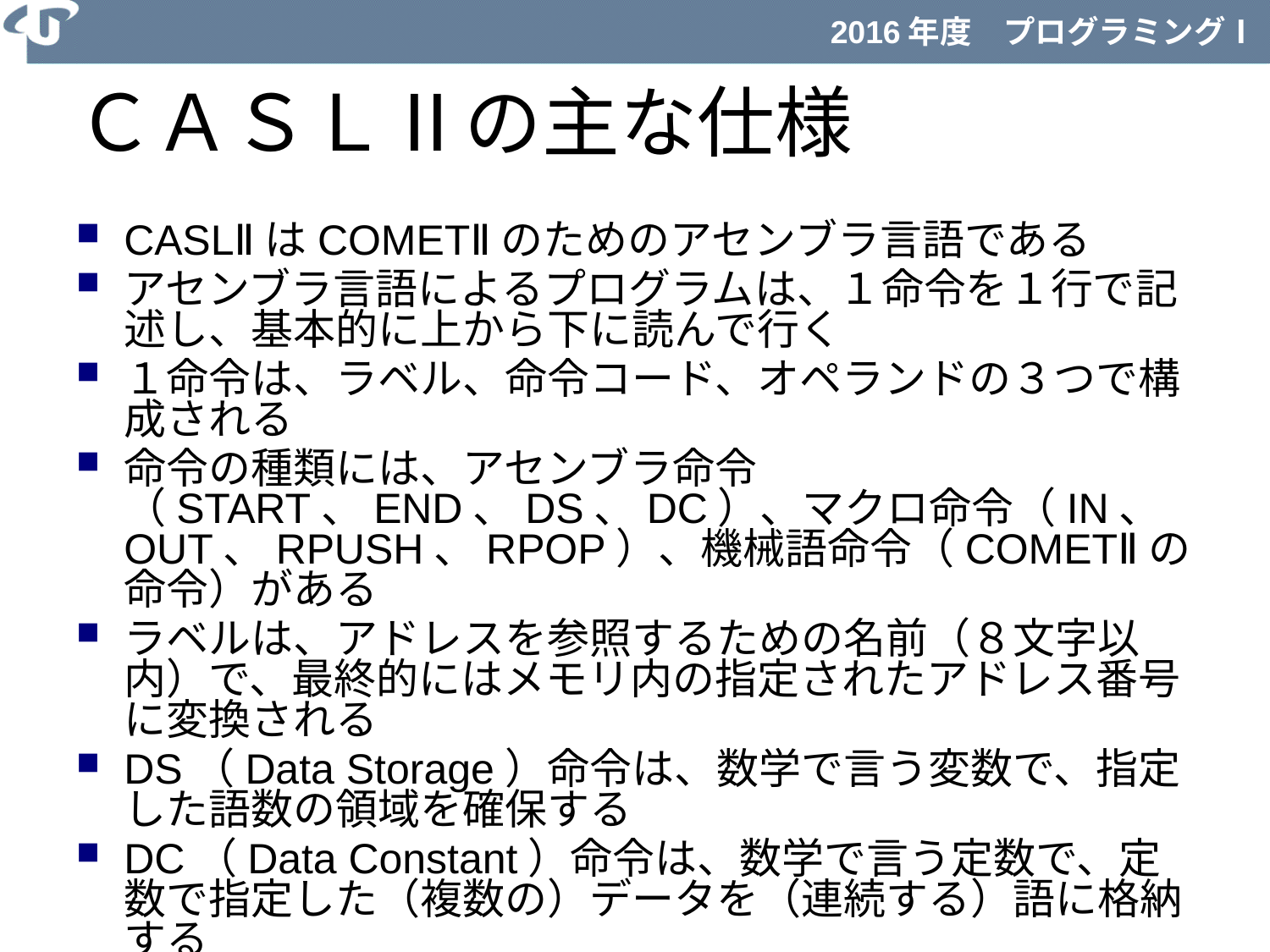

# ＣＡＳＬⅡの主な仕様
CASLⅡはCOMETⅡのためのアセンブラ言語である
アセンブラ言語によるプログラムは、１命令を１行で記述し、基本的に上から下に読んで行く
１命令は、ラベル、命令コード、オペランドの３つで構成される
命令の種類には、アセンブラ命令（START、END、DS、DC）、マクロ命令（IN、OUT、RPUSH、RPOP）、機械語命令（COMETⅡの命令）がある
ラベルは、アドレスを参照するための名前（８文字以内）で、最終的にはメモリ内の指定されたアドレス番号に変換される
DS（Data Storage）命令は、数学で言う変数で、指定した語数の領域を確保する
DC（Data Constant）命令は、数学で言う定数で、定数で指定した（複数の）データを（連続する）語に格納する